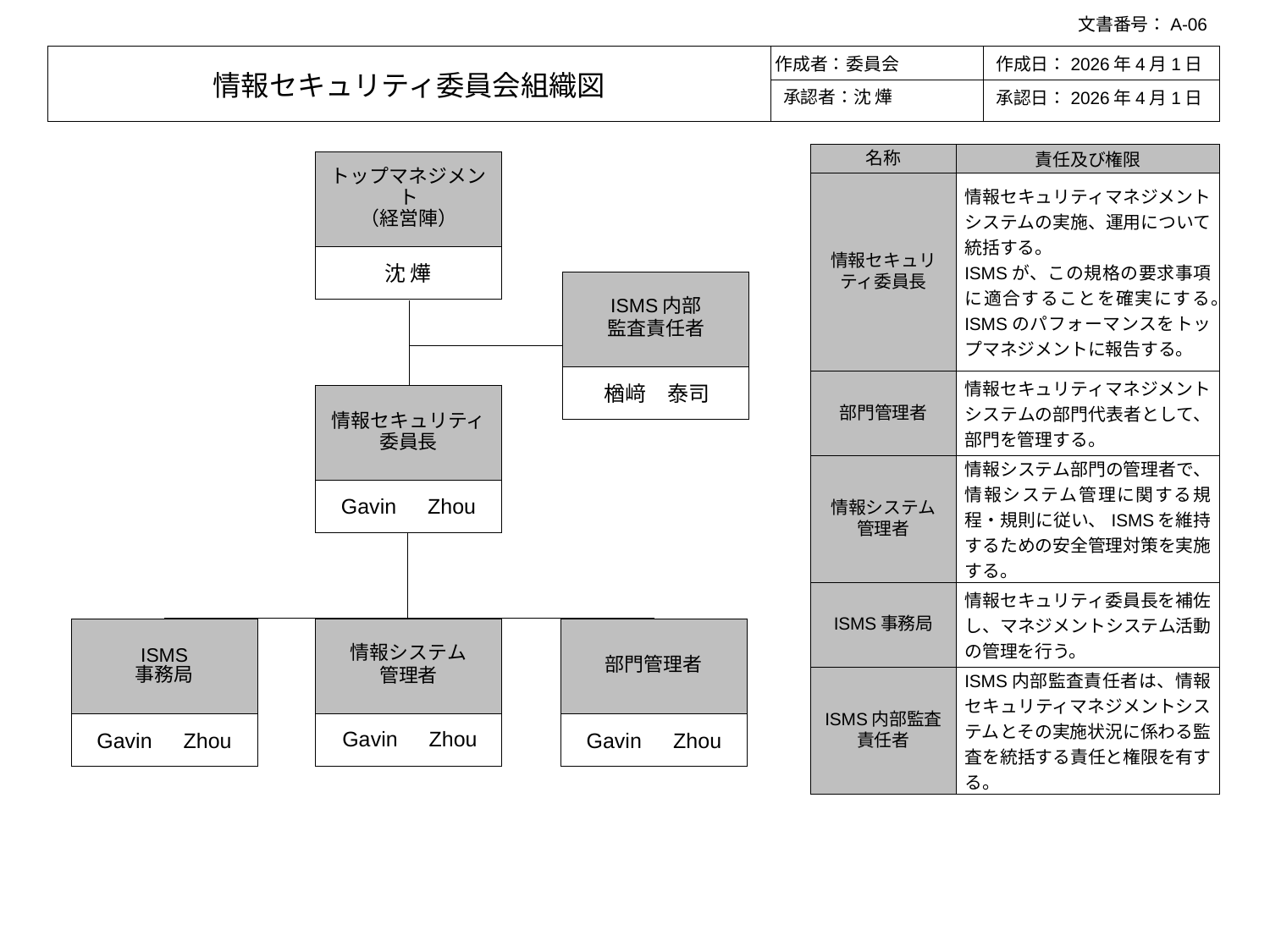

文書番号：A-06
| 情報セキュリティ委員会組織図 | 作成者： | 委員会 |  |  |
| --- | --- | --- | --- | --- |
|  |  |  |  |  |
作成日：2026年4月1日
承認者：沈 燁
承認日：2026年4月1日
| 名称 | 責任及び権限 |
| --- | --- |
| 情報セキュリティ委員長 | 情報セキュリティマネジメントシステムの実施、運用について統括する。 ISMSが、この規格の要求事項に適合することを確実にする。 ISMSのパフォーマンスをトップマネジメントに報告する。 |
| 部門管理者 | 情報セキュリティマネジメントシステムの部門代表者として、部門を管理する。 |
| 情報システム 管理者 | 情報システム部門の管理者で、情報システム管理に関する規程・規則に従い、ISMSを維持するための安全管理対策を実施する。 |
| ISMS事務局 | 情報セキュリティ委員長を補佐し、マネジメントシステム活動の管理を行う。 |
| ISMS内部監査 責任者 | ISMS内部監査責任者は、情報セキュリティマネジメントシステムとその実施状況に係わる監査を統括する責任と権限を有する。 |
| トップマネジメント （経営陣） |
| --- |
|  |
沈 燁
| ISMS内部 監査責任者 |
| --- |
|  |
楢﨑　泰司
| 情報セキュリティ 委員長 |
| --- |
|  |
Gavin　Zhou
| ISMS 事務局 |
| --- |
|  |
| 情報システム 管理者 |
| --- |
|  |
| 部門管理者 |
| --- |
|  |
Gavin　Zhou
Gavin　Zhou
Gavin　Zhou